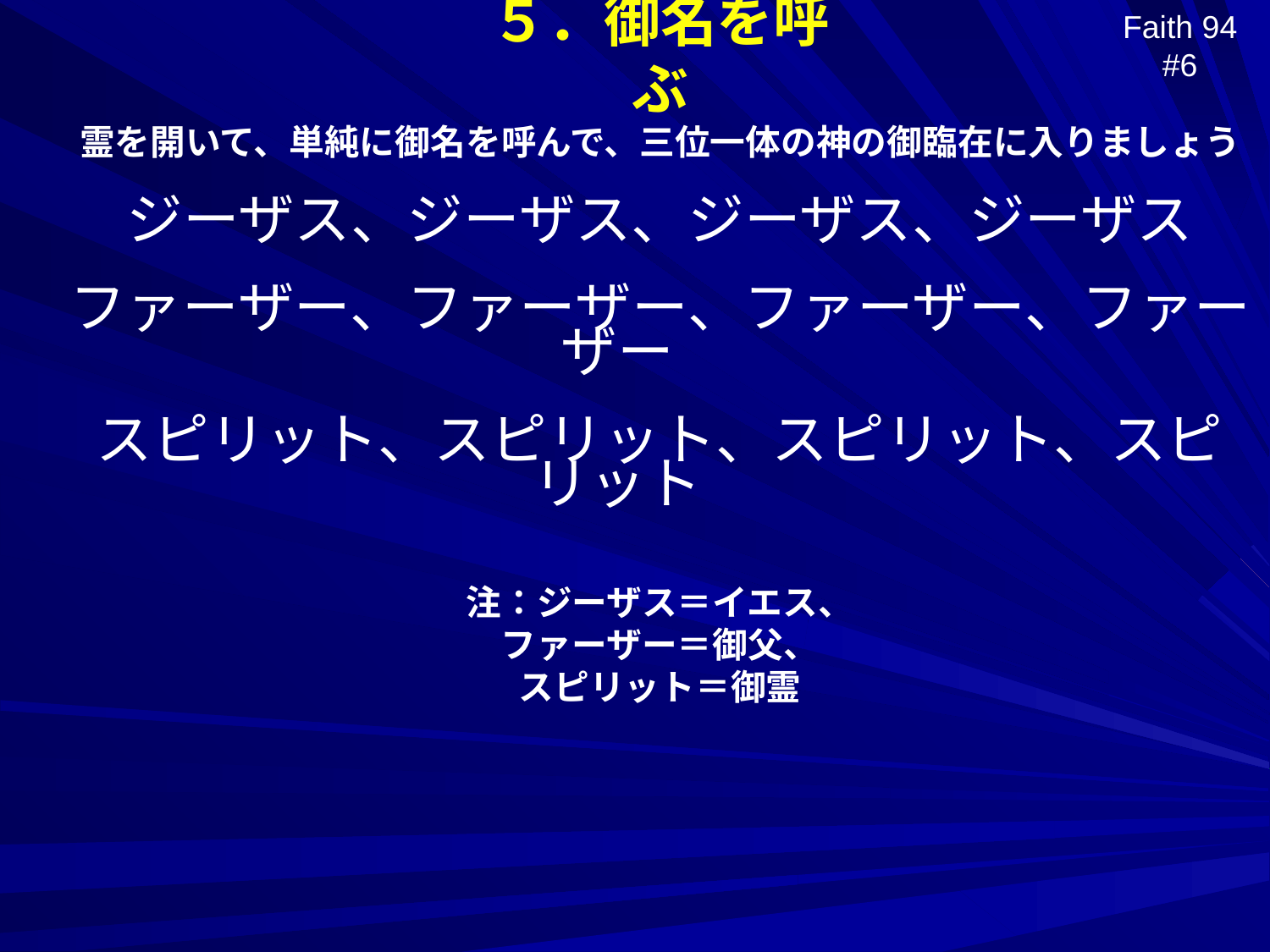

５．御名を呼ぶ
Faith 94 #6

霊を開いて、単純に御名を呼んで、三位一体の神の御臨在に入りましょう

ジーザス、ジーザス、ジーザス、ジーザス

ファーザー、ファーザー、ファーザー、ファーザー

スピリット、スピリット、スピリット、スピリット

注：ジーザス＝イエス、
ファーザー＝御父、
スピリット＝御霊